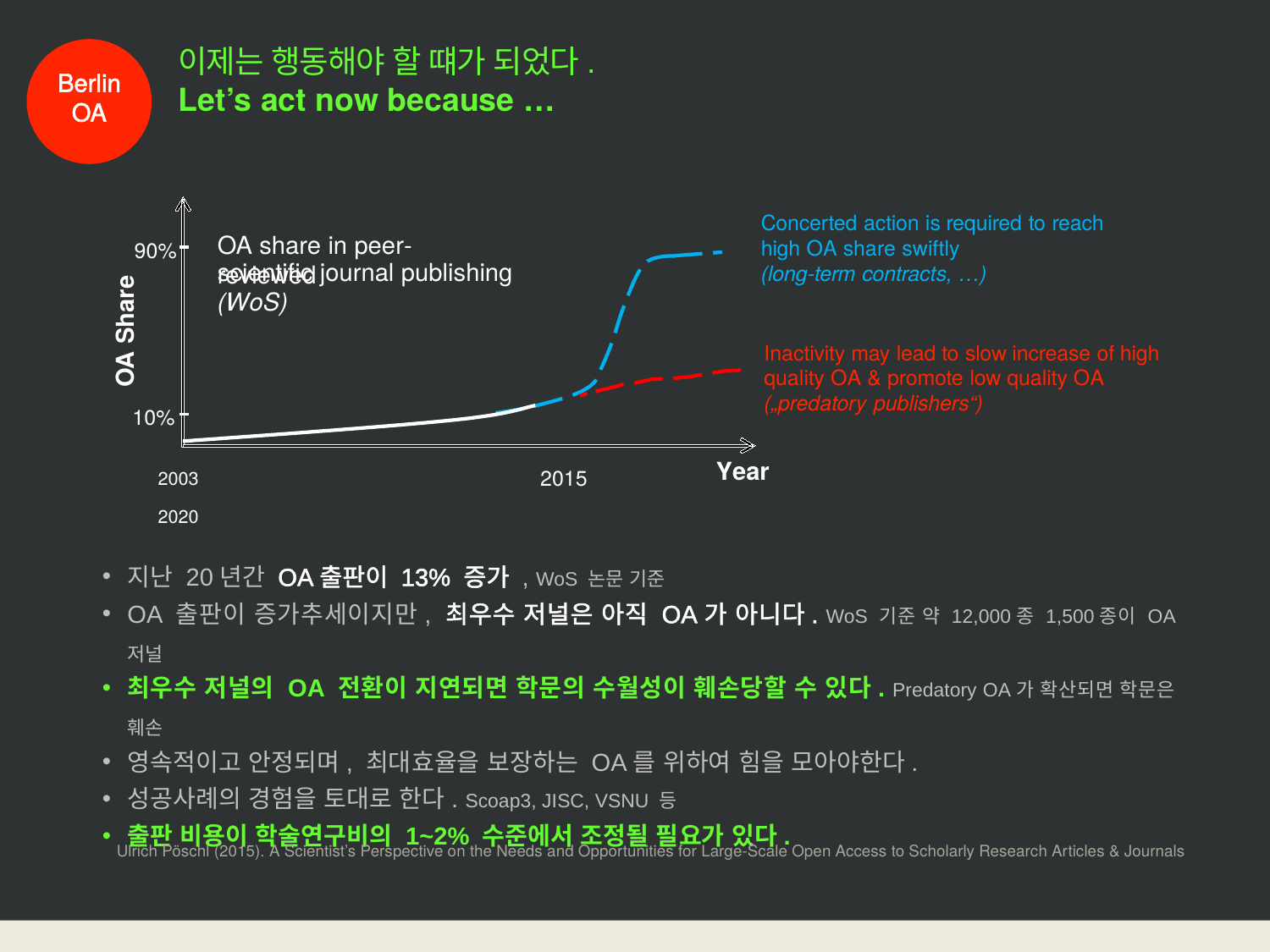

이제는 행동해야 할 떄가 되었다.
Let’s act now because …

Berlin
OA

Concerted action is required to reach
high OA share swiftly
(long-term contracts, …)
OA share in peer-reviewed
90%

scientific journal publishing
(WoS)
OA Share
Inactivity may lead to slow increase of high quality OA & promote low quality OA
(„predatory publishers“)

10%

2003	2015	2020

Year
지난 20년간 OA출판이 13% 증가 , WoS 논문 기준
OA 출판이 증가추세이지만, 최우수 저널은 아직 OA가 아니다. WoS 기준 약 12,000종 1,500종이 OA 저널
최우수 저널의 OA 전환이 지연되면 학문의 수월성이 훼손당할 수 있다. Predatory OA가 확산되면 학문은 훼손
영속적이고 안정되며, 최대효율을 보장하는 OA를 위하여 힘을 모아야한다.
성공사례의 경험을 토대로 한다. Scoap3, JISC, VSNU 등
출판 비용이 학술연구비의 1~2% 수준에서 조정될 필요가 있다.
Ulrich Pöschl (2015). A Scientist’s Perspective on the Needs and Opportunities for Large-Scale Open Access to Scholarly Research Articles & Journals